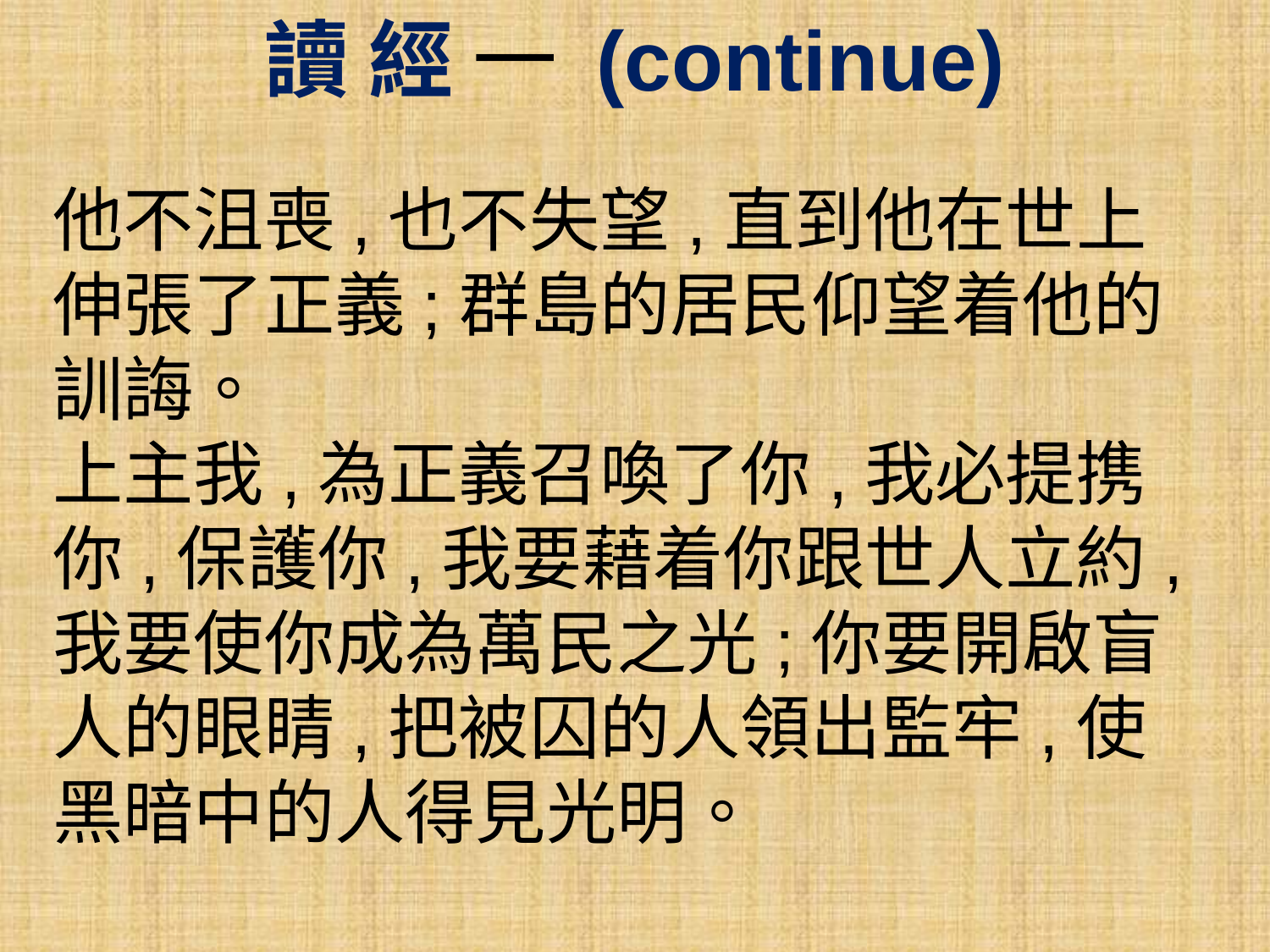

讀 經 一 (continue)

他不沮喪,也不失望,直到他在世上伸張了正義;群島的居民仰望着他的訓誨。
上主我,為正義召喚了你,我必提携你,保護你,我要藉着你跟世人立約,我要使你成為萬民之光;你要開啟盲人的眼睛,把被囚的人領出監牢,使黑暗中的人得見光明。

#